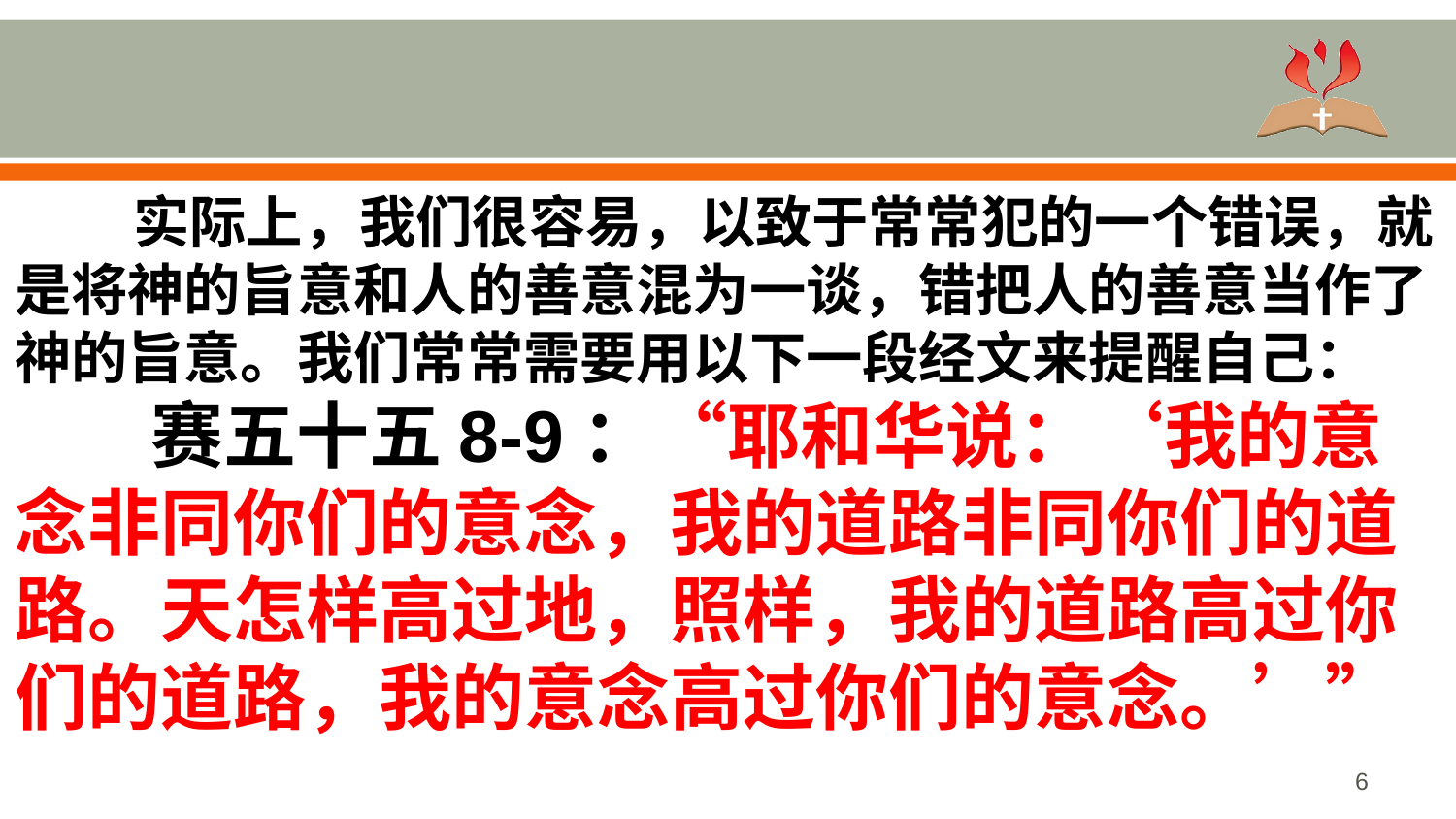

实际上，我们很容易，以致于常常犯的一个错误，就是将神的旨意和人的善意混为一谈，错把人的善意当作了神的旨意。我们常常需要用以下一段经文来提醒自己：
 赛五十五8-9：“耶和华说：‘我的意念非同你们的意念，我的道路非同你们的道路。天怎样高过地，照样，我的道路高过你们的道路，我的意念高过你们的意念。’”

6